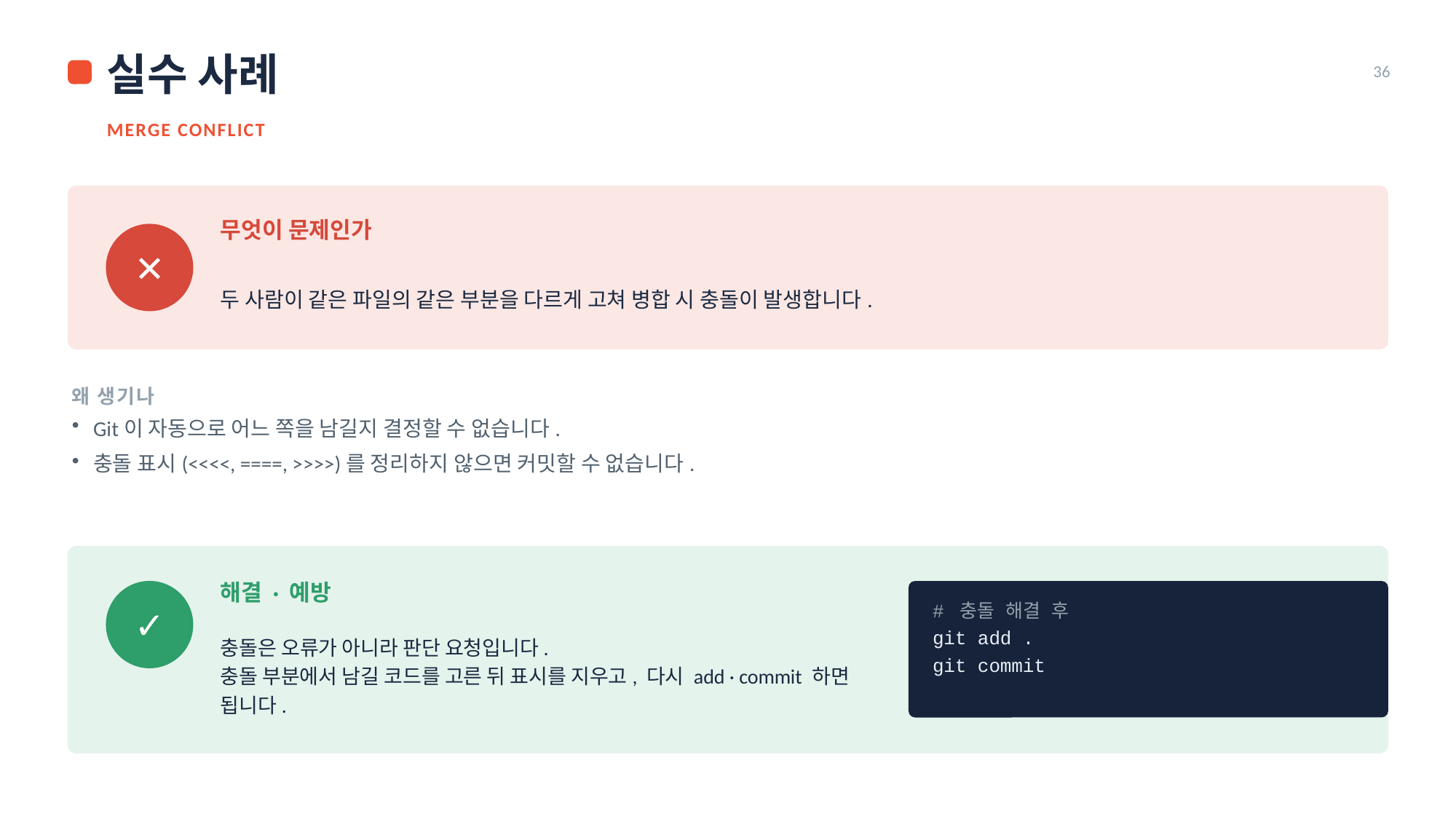

실수 사례
36

MERGE CONFLICT

무엇이 문제인가

✕
두 사람이 같은 파일의 같은 부분을 다르게 고쳐 병합 시 충돌이 발생합니다.
왜 생기나
Git이 자동으로 어느 쪽을 남길지 결정할 수 없습니다.
충돌 표시(<<<<, ====, >>>>)를 정리하지 않으면 커밋할 수 없습니다.

해결 · 예방

✓

# 충돌 해결 후
git add .
git commit
충돌은 오류가 아니라 판단 요청입니다.
충돌 부분에서 남길 코드를 고른 뒤 표시를 지우고, 다시 add · commit 하면 됩니다.